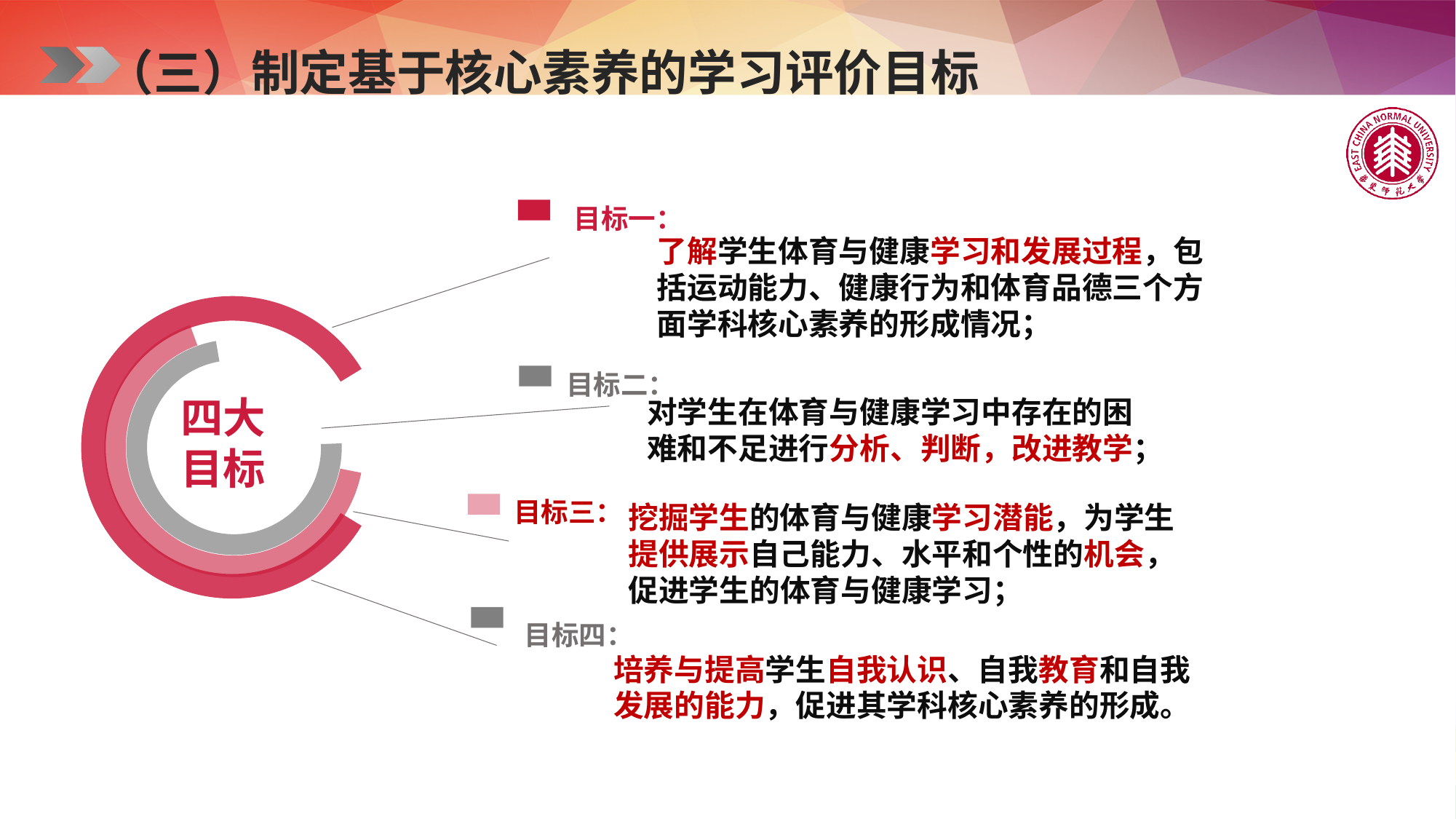

（三）制定基于核心素养的学习评价目标
目标一：

了解学生体育与健康学习和发展过程，包括运动能力、健康行为和体育品德三个方面学科核心素养的形成情况；

目标二：

四大
目标
对学生在体育与健康学习中存在的困难和不足进行分析、判断，改进教学；
目标三：

挖掘学生的体育与健康学习潜能，为学生提供展示自己能力、水平和个性的机会，促进学生的体育与健康学习；
目标四：

培养与提高学生自我认识、自我教育和自我发展的能力，促进其学科核心素养的形成。